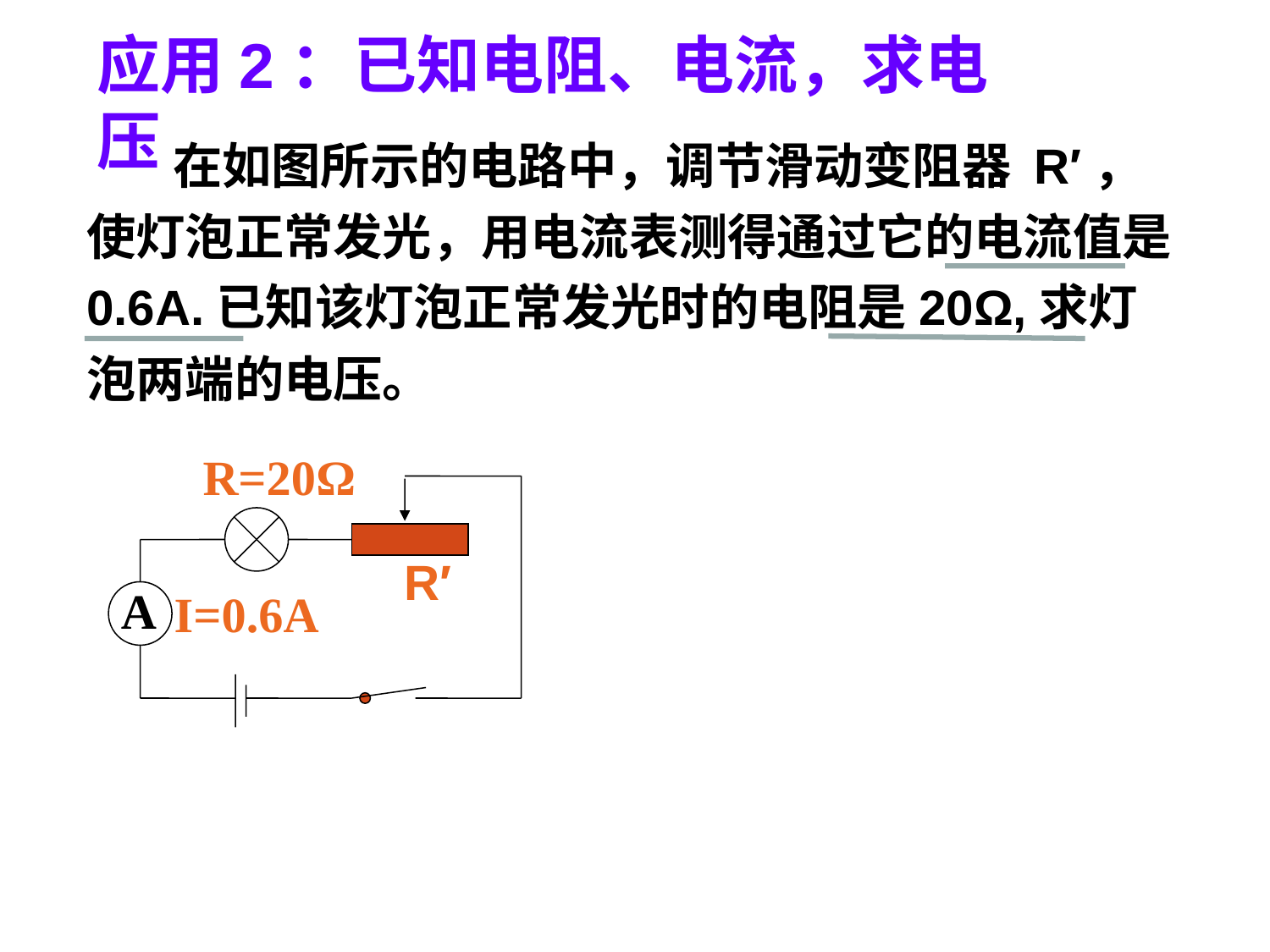

应用2：已知电阻、电流，求电压
        在如图所示的电路中，调节滑动变阻器 R′，使灯泡正常发光，用电流表测得通过它的电流值是0.6A.已知该灯泡正常发光时的电阻是20Ω,求灯泡两端的电压。

R=20Ω

R′
A
I=0.6A